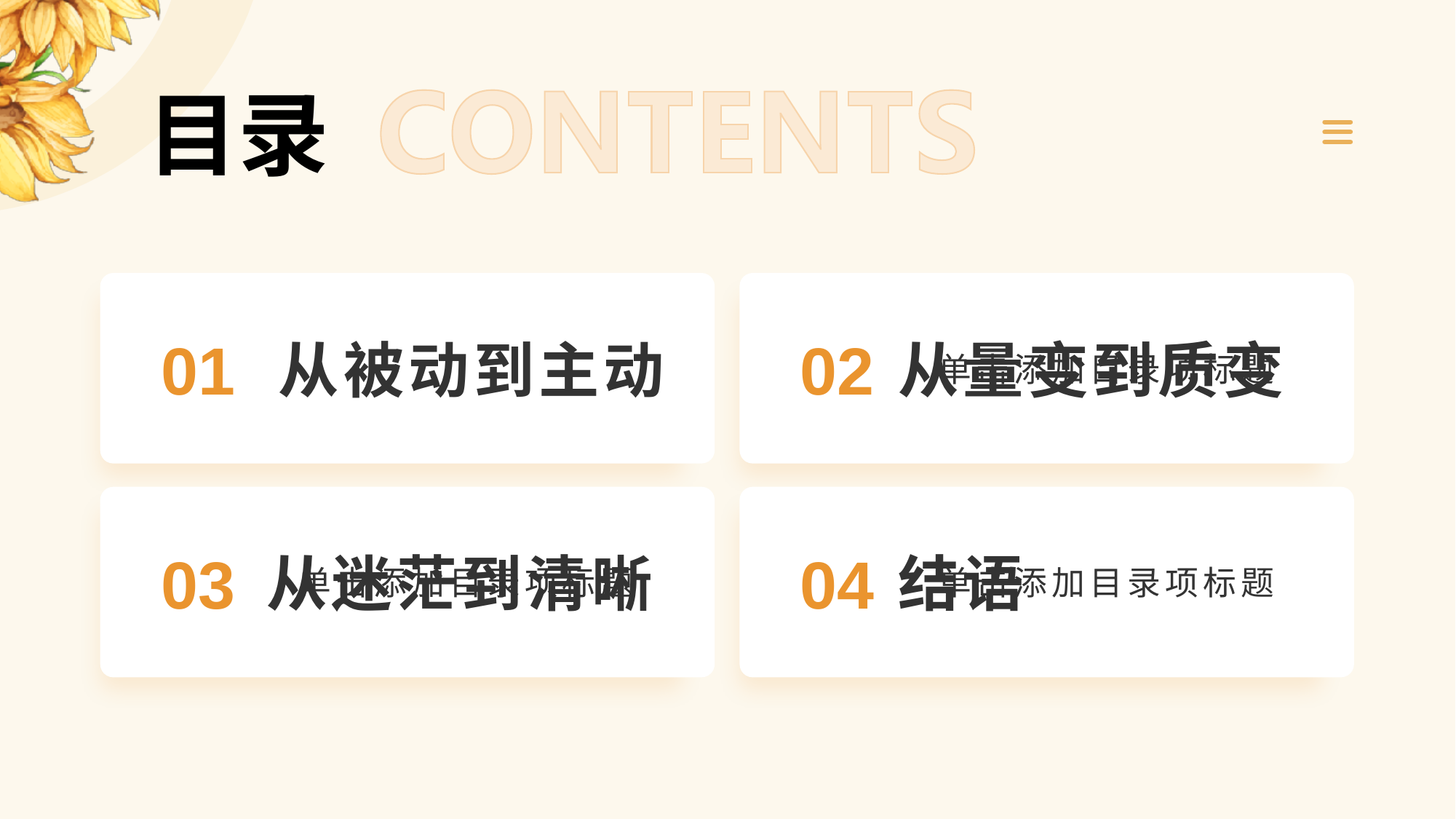

# 目录

01
02
单击添加目录项标题
从被动到主动
从量变到质变

03
04
从迷茫到清晰
单击添加目录项标题
结语
单击添加目录项标题